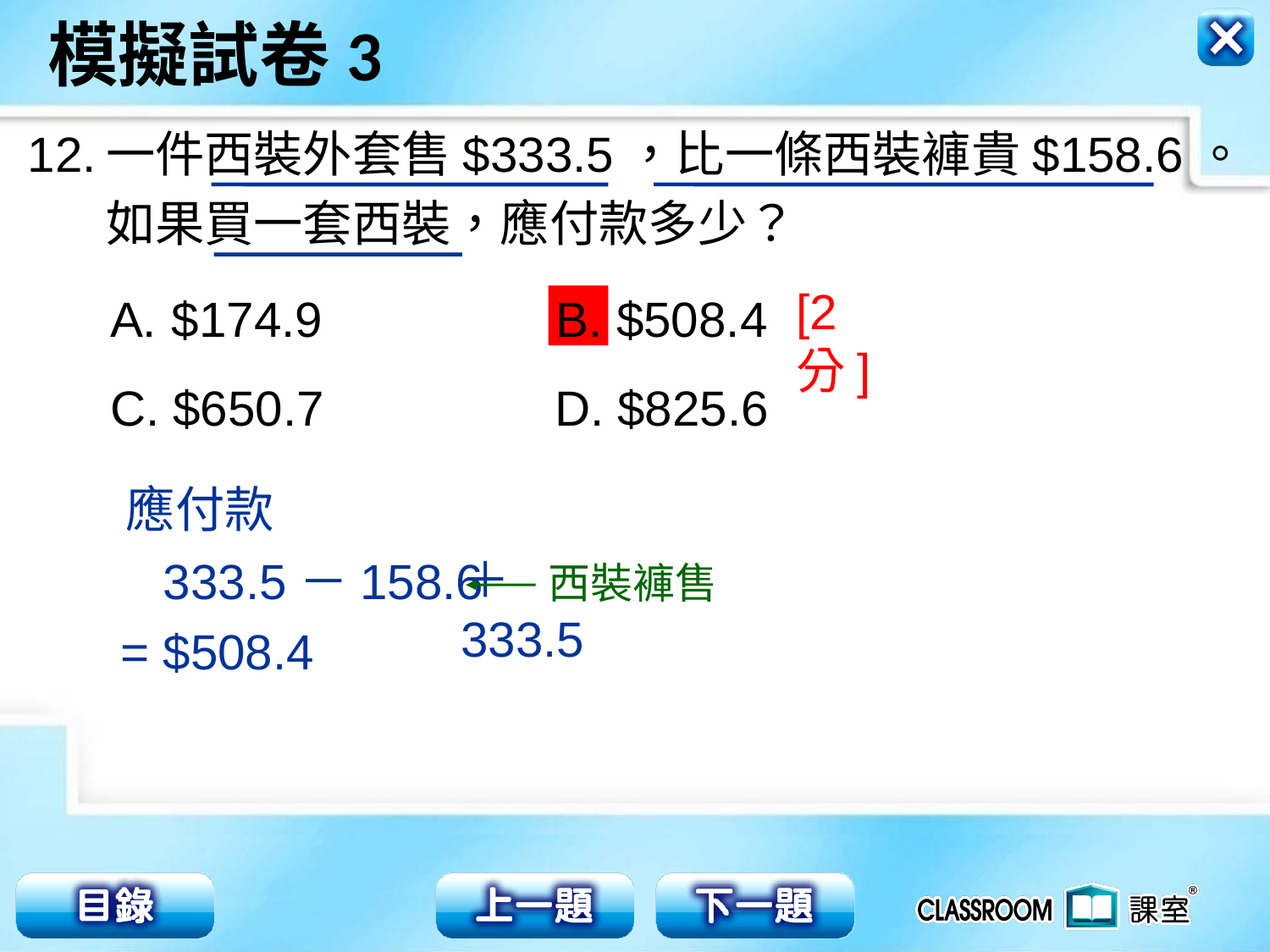

一件西裝外套售$333.5，比一條西裝褲貴$158.6。
如果買一套西裝，應付款多少？
12.

[2分]
 $174.9                 B. $508.4
C. $650.7                 D. $825.6

應付款
＋333.5
333.5－158.6
西裝褲售

= $508.4